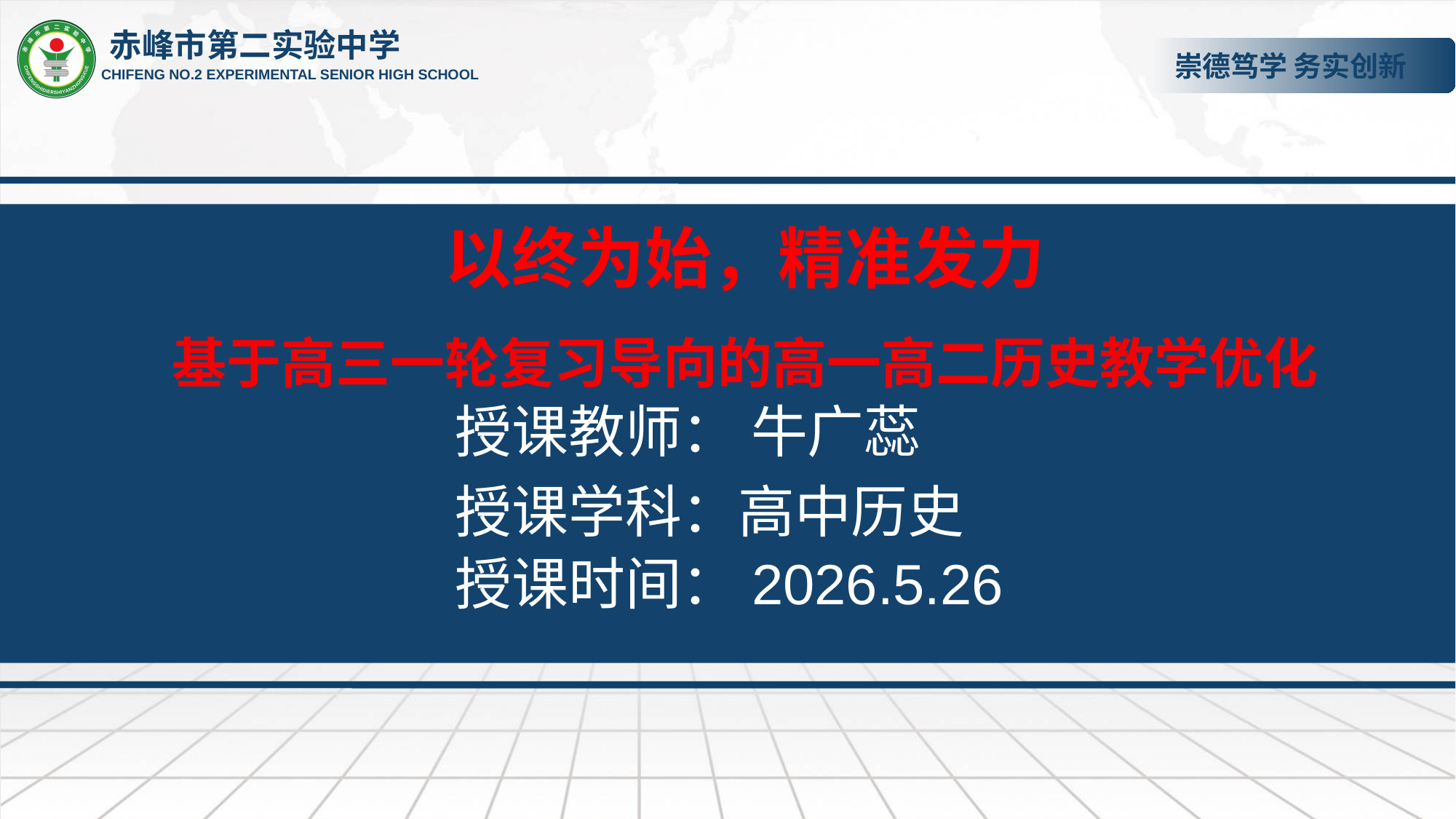

以终为始，精准发力
基于高三一轮复习导向的高一高二历史教学优化

授课教师： 牛广蕊
授课学科：高中历史
授课时间：2026.5.26